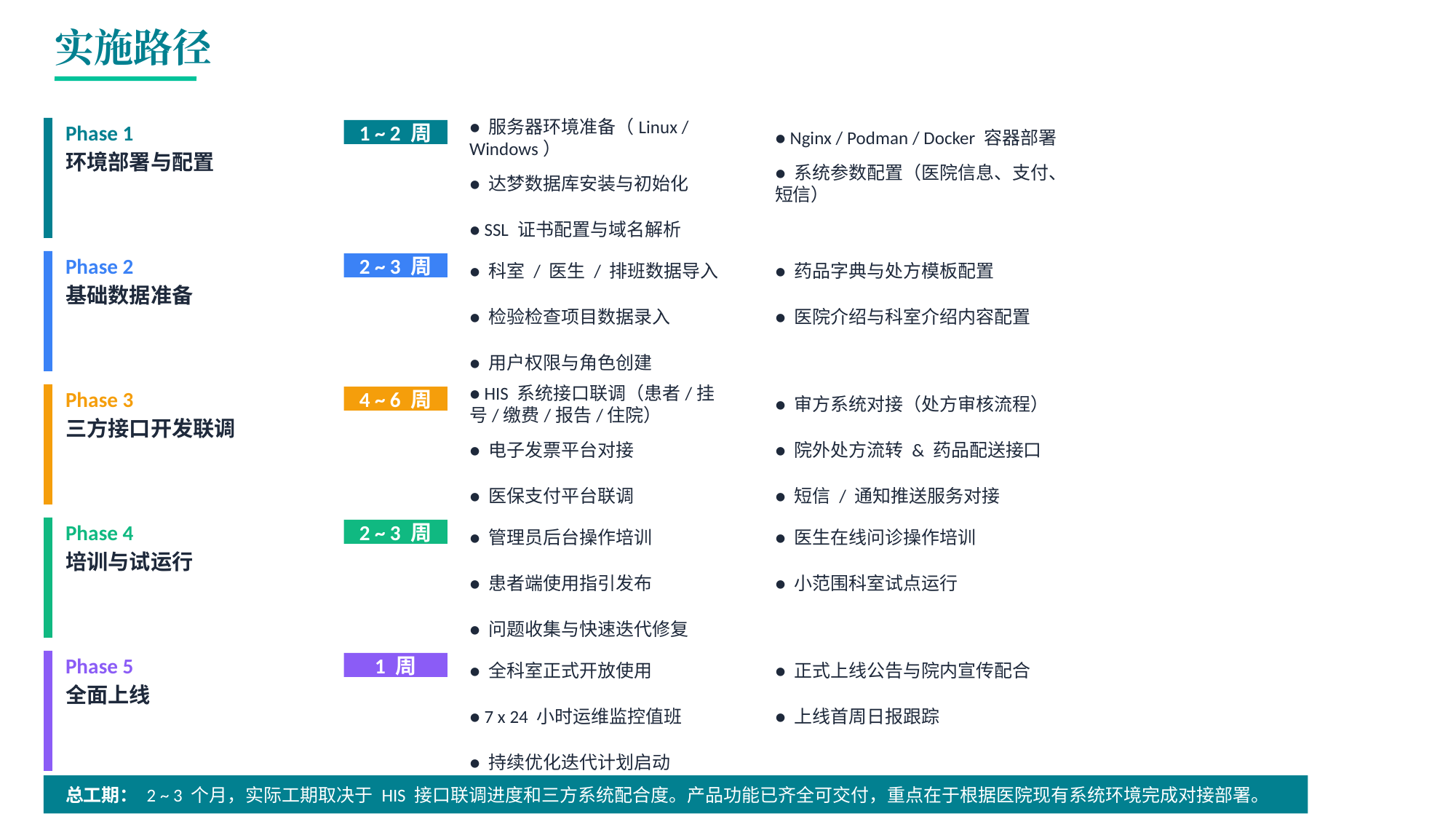

实施路径

● 服务器环境准备（Linux / Windows）
● Nginx / Podman / Docker 容器部署
Phase 1

1 ~ 2 周
环境部署与配置
● 达梦数据库安装与初始化
● 系统参数配置（医院信息、支付、短信）
● SSL 证书配置与域名解析

● 科室 / 医生 / 排班数据导入
● 药品字典与处方模板配置
Phase 2

2 ~ 3 周
基础数据准备
● 检验检查项目数据录入
● 医院介绍与科室介绍内容配置
● 用户权限与角色创建

● HIS 系统接口联调（患者/挂号/缴费/报告/住院）
● 审方系统对接（处方审核流程）
Phase 3

4 ~ 6 周
三方接口开发联调
● 电子发票平台对接
● 院外处方流转 & 药品配送接口
● 医保支付平台联调
● 短信 / 通知推送服务对接

● 管理员后台操作培训
● 医生在线问诊操作培训
Phase 4

2 ~ 3 周
培训与试运行
● 患者端使用指引发布
● 小范围科室试点运行
● 问题收集与快速迭代修复

● 全科室正式开放使用
● 正式上线公告与院内宣传配合
Phase 5

1 周
全面上线
● 7 x 24 小时运维监控值班
● 上线首周日报跟踪
● 持续优化迭代计划启动

总工期： 2 ~ 3 个月，实际工期取决于 HIS 接口联调进度和三方系统配合度。产品功能已齐全可交付，重点在于根据医院现有系统环境完成对接部署。